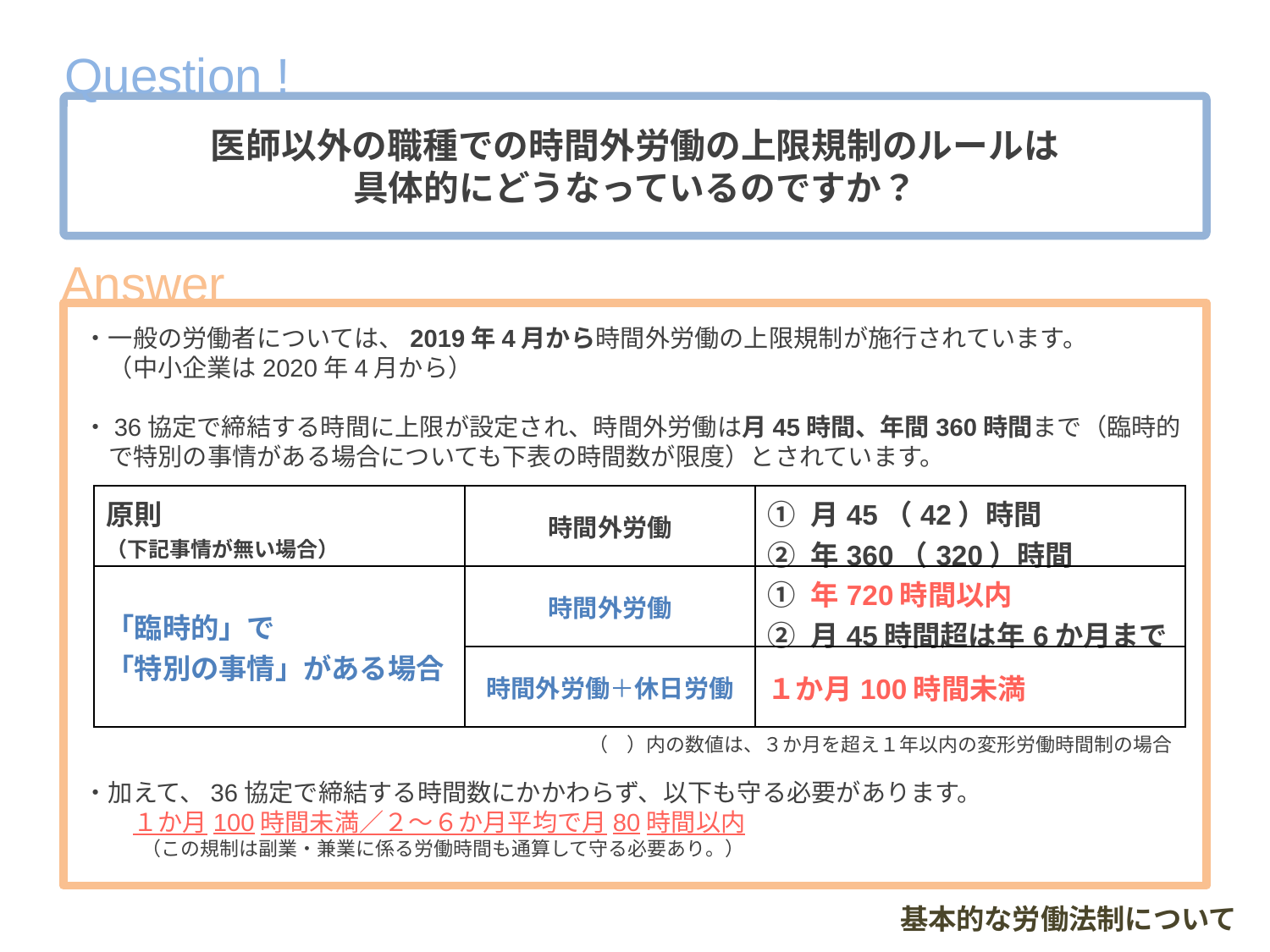

Question !
医師以外の職種での時間外労働の上限規制のルールは
具体的にどうなっているのですか？
Answer
・一般の労働者については、2019年4月から時間外労働の上限規制が施行されています。
　（中小企業は2020年4月から）

・36協定で締結する時間に上限が設定され、時間外労働は月45時間、年間360時間まで（臨時的で特別の事情がある場合についても下表の時間数が限度）とされています。

・加えて、36協定で締結する時間数にかかわらず、以下も守る必要があります。
　　１か月100時間未満／２～６か月平均で月80時間以内
　　　（この規制は副業・兼業に係る労働時間も通算して守る必要あり。）
| 原則 （下記事情が無い場合） | 時間外労働 | ① 月45（42）時間 ② 年360（320）時間 |
| --- | --- | --- |
| 「臨時的」で 「特別の事情」がある場合 | 時間外労働 | ① 年720時間以内 ② 月45時間超は年6か月まで |
|  | 時間外労働＋休日労働 | １か月100時間未満 |
（　）内の数値は、３か月を超え１年以内の変形労働時間制の場合
基本的な労働法制について